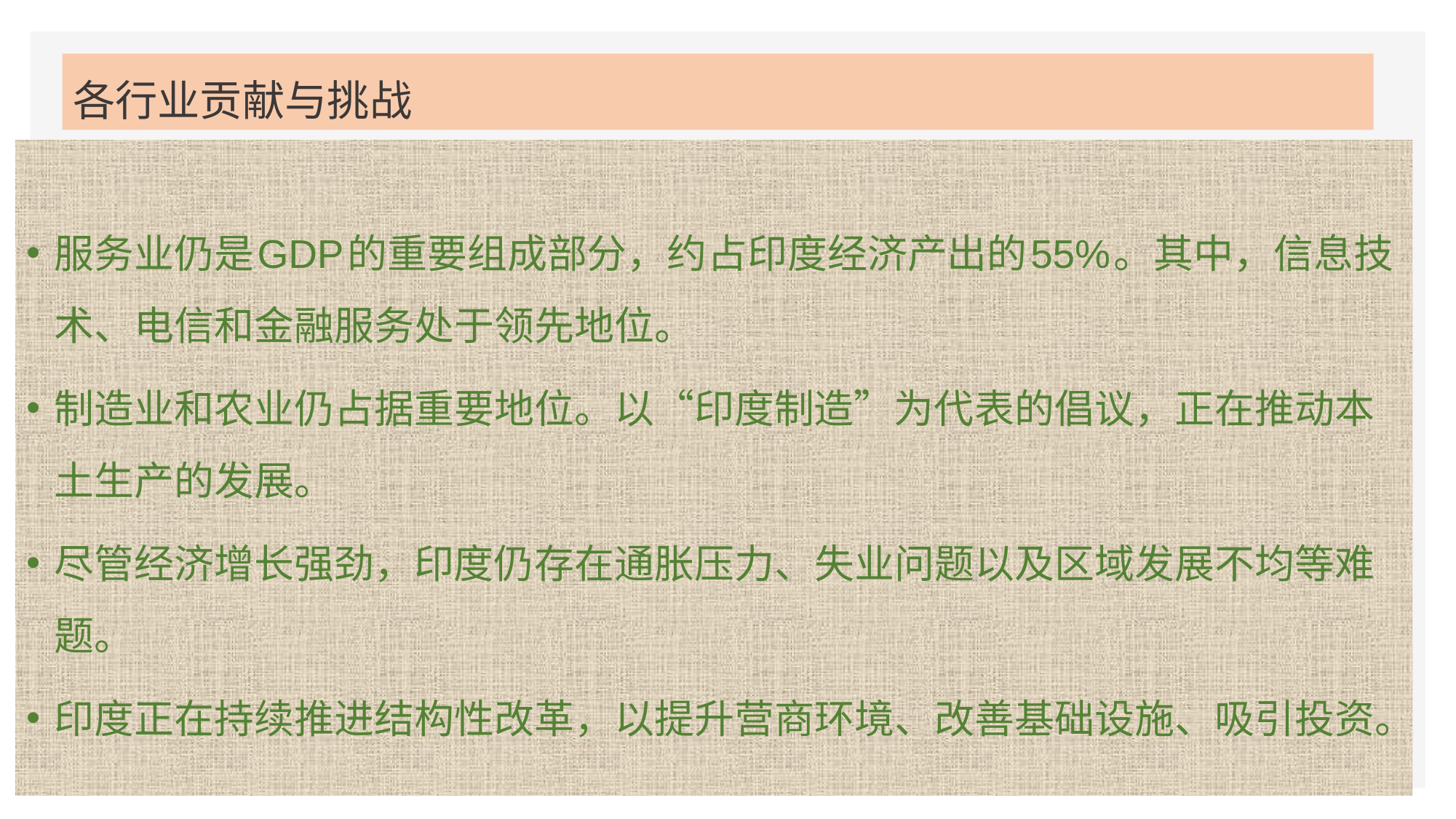

# 各行业贡献与挑战

服务业仍是GDP的重要组成部分，约占印度经济产出的55%。其中，信息技术、电信和金融服务处于领先地位。
制造业和农业仍占据重要地位。以“印度制造”为代表的倡议，正在推动本土生产的发展。
尽管经济增长强劲，印度仍存在通胀压力、失业问题以及区域发展不均等难题。
印度正在持续推进结构性改革，以提升营商环境、改善基础设施、吸引投资。